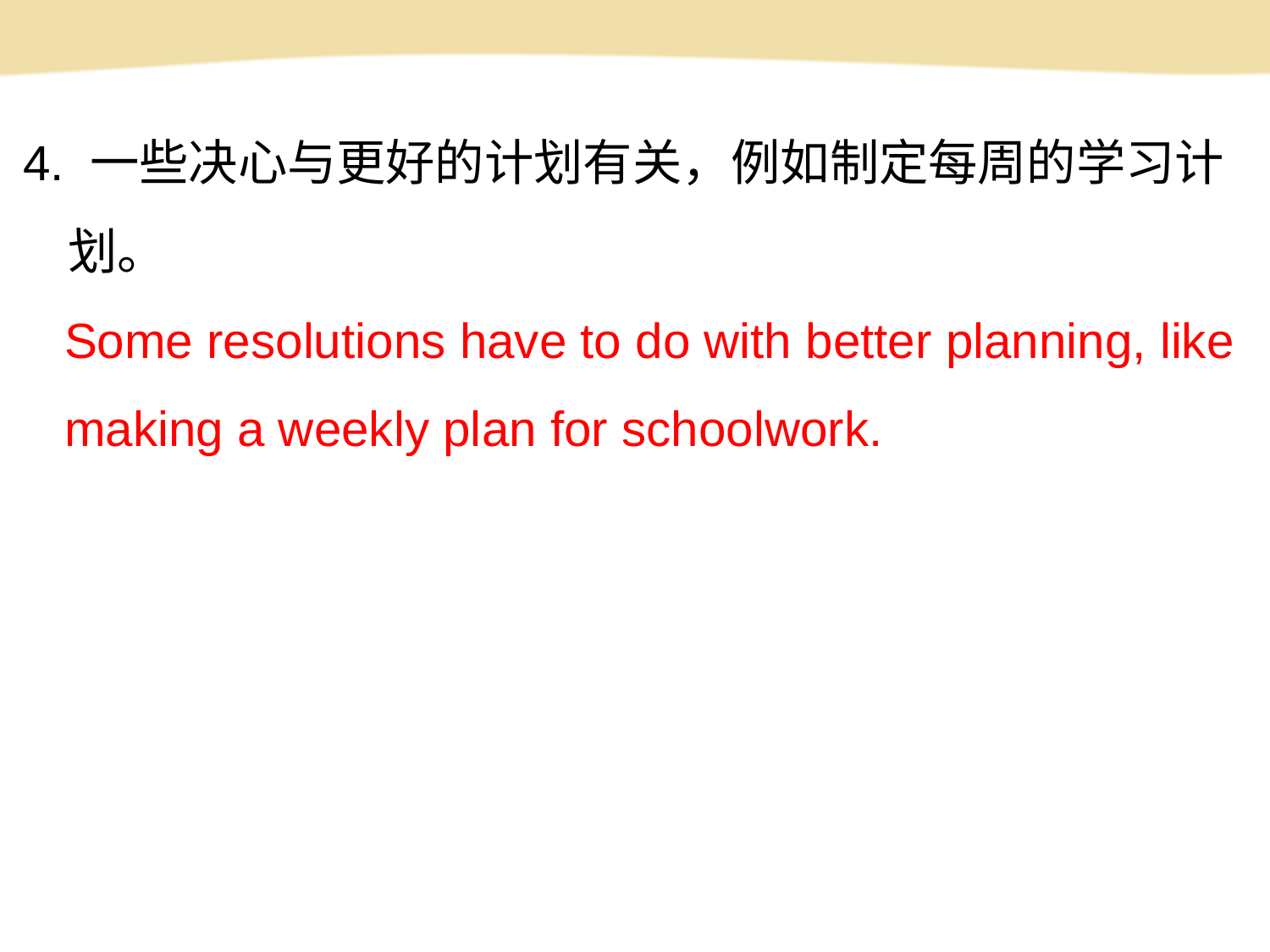

4. 一些决心与更好的计划有关，例如制定每周的学习计
   划。
   Some resolutions have to do with better planning, like
   making a weekly plan for schoolwork.